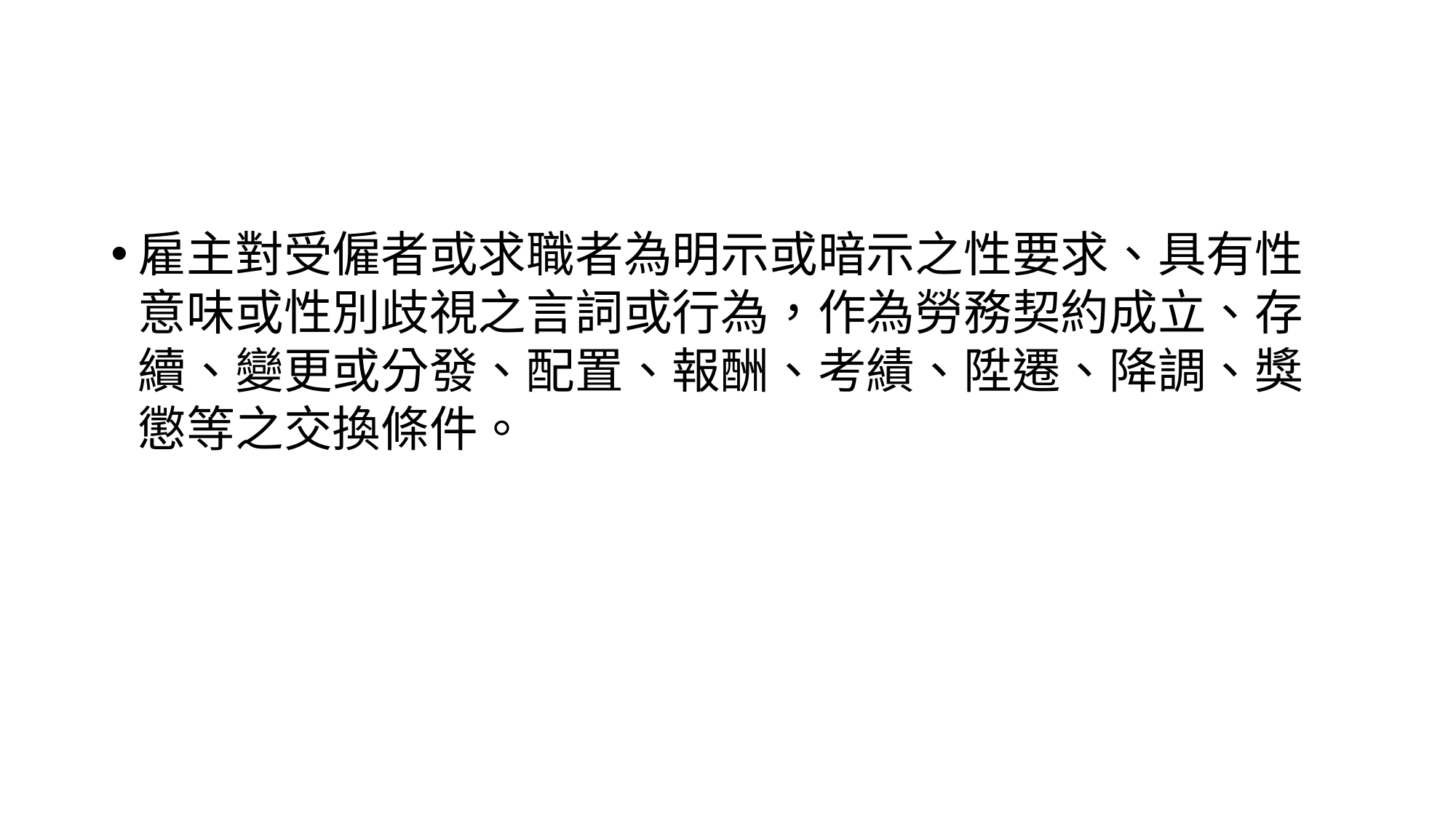

雇主對受僱者或求職者為明示或暗示之性要求、具有性意味或性別歧視之言詞或行為，作為勞務契約成立、存續、變更或分發、配置、報酬、考績、陞遷、降調、獎懲等之交換條件。